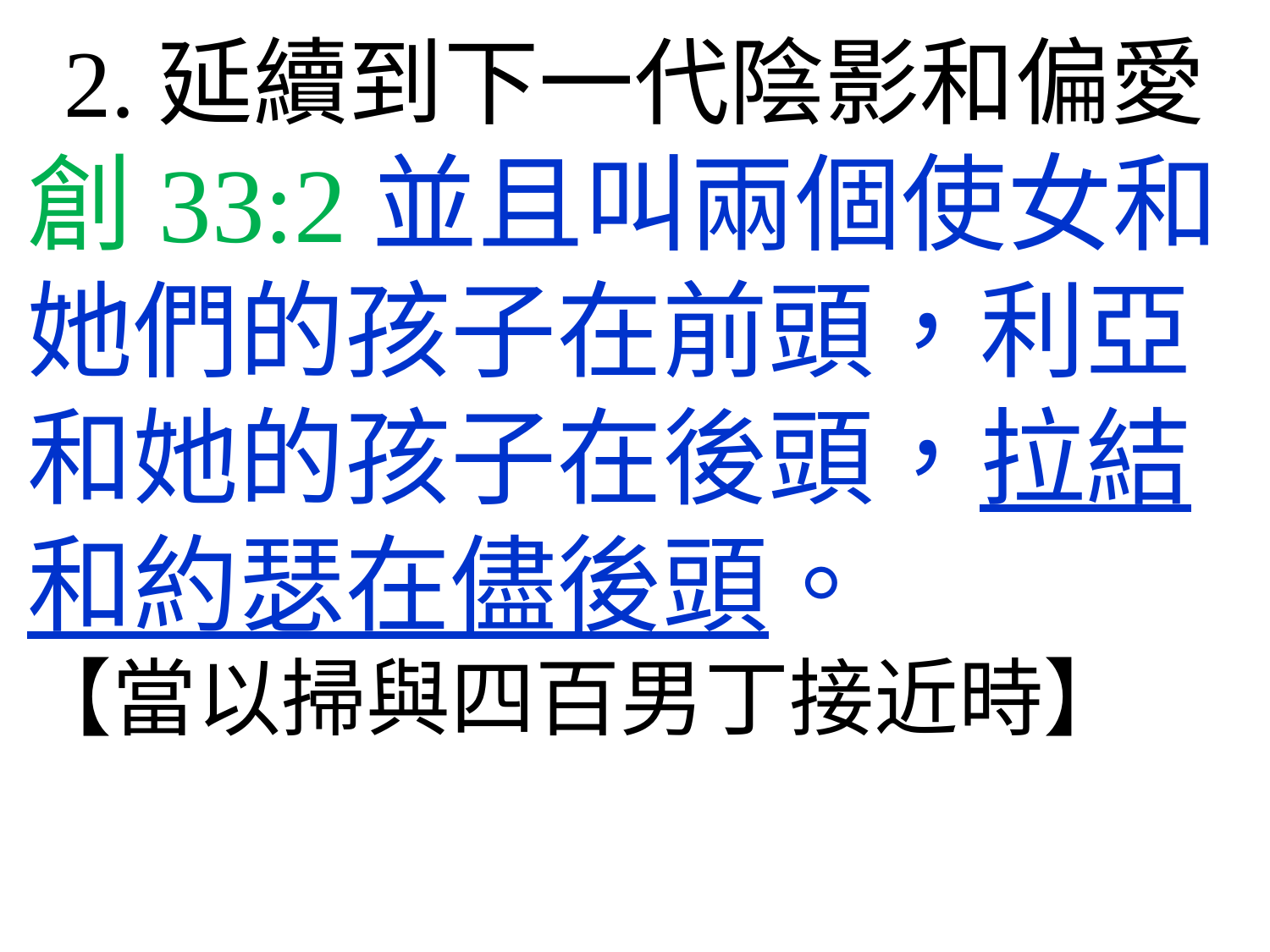

2.延續到下一代陰影和偏愛
創33:2並且叫兩個使女和她們的孩子在前頭，利亞和她的孩子在後頭，拉結和約瑟在儘後頭。
【當以掃與四百男丁接近時】